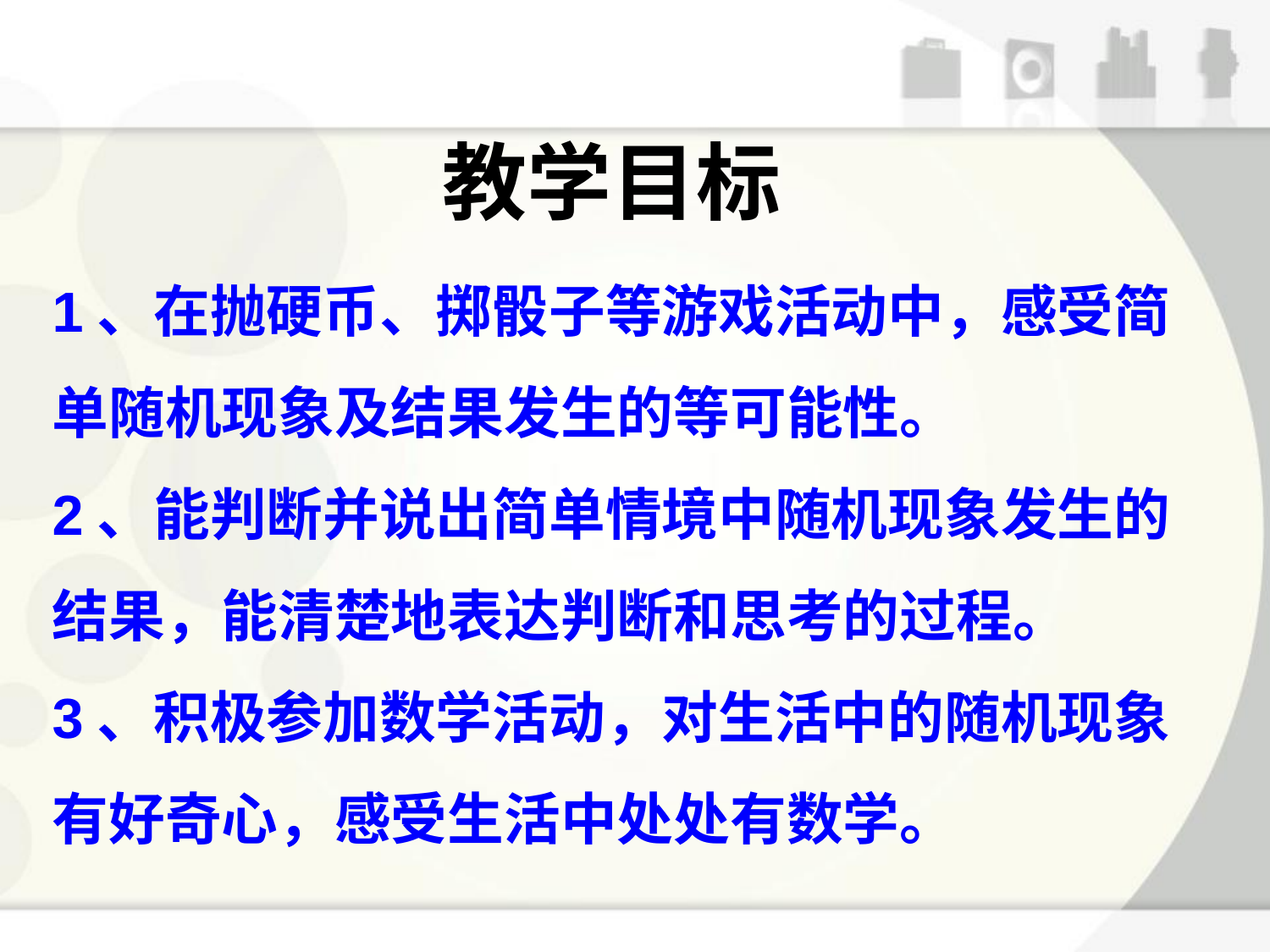

教学目标
1、在抛硬币、掷骰子等游戏活动中，感受简单随机现象及结果发生的等可能性。
2、能判断并说出简单情境中随机现象发生的结果，能清楚地表达判断和思考的过程。
3、积极参加数学活动，对生活中的随机现象有好奇心，感受生活中处处有数学。